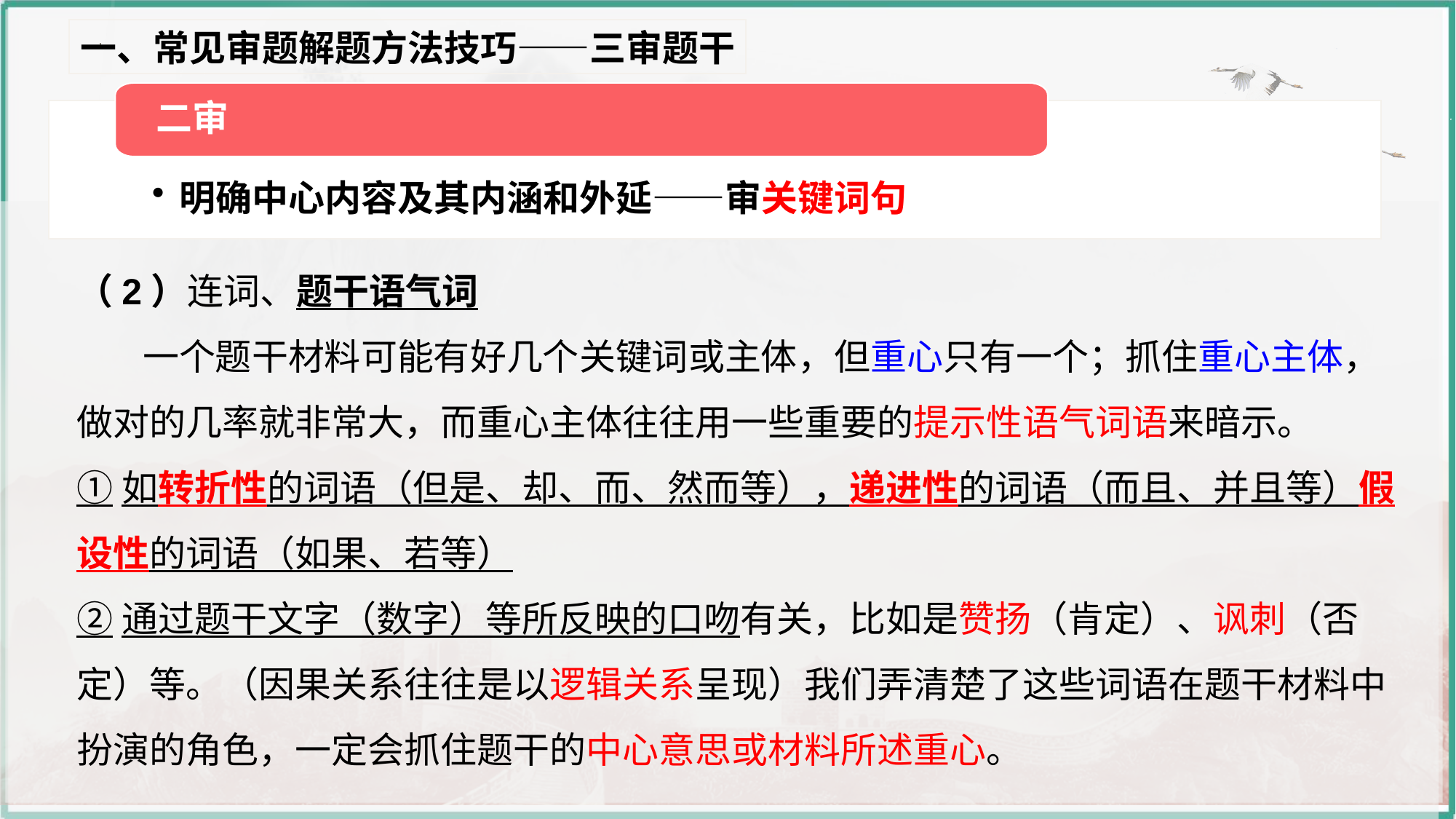

一、常见审题解题方法技巧——三审题干
二审
明确中心内容及其内涵和外延——审关键词句
（2）连词、题干语气词
       一个题干材料可能有好几个关键词或主体，但重心只有一个；抓住重心主体，做对的几率就非常大，而重心主体往往用一些重要的提示性语气词语来暗示。
①如转折性的词语（但是、却、而、然而等），递进性的词语（而且、并且等）假设性的词语（如果、若等）
②通过题干文字（数字）等所反映的口吻有关，比如是赞扬（肯定）、讽刺（否定）等。（因果关系往往是以逻辑关系呈现）我们弄清楚了这些词语在题干材料中扮演的角色，一定会抓住题干的中心意思或材料所述重心。